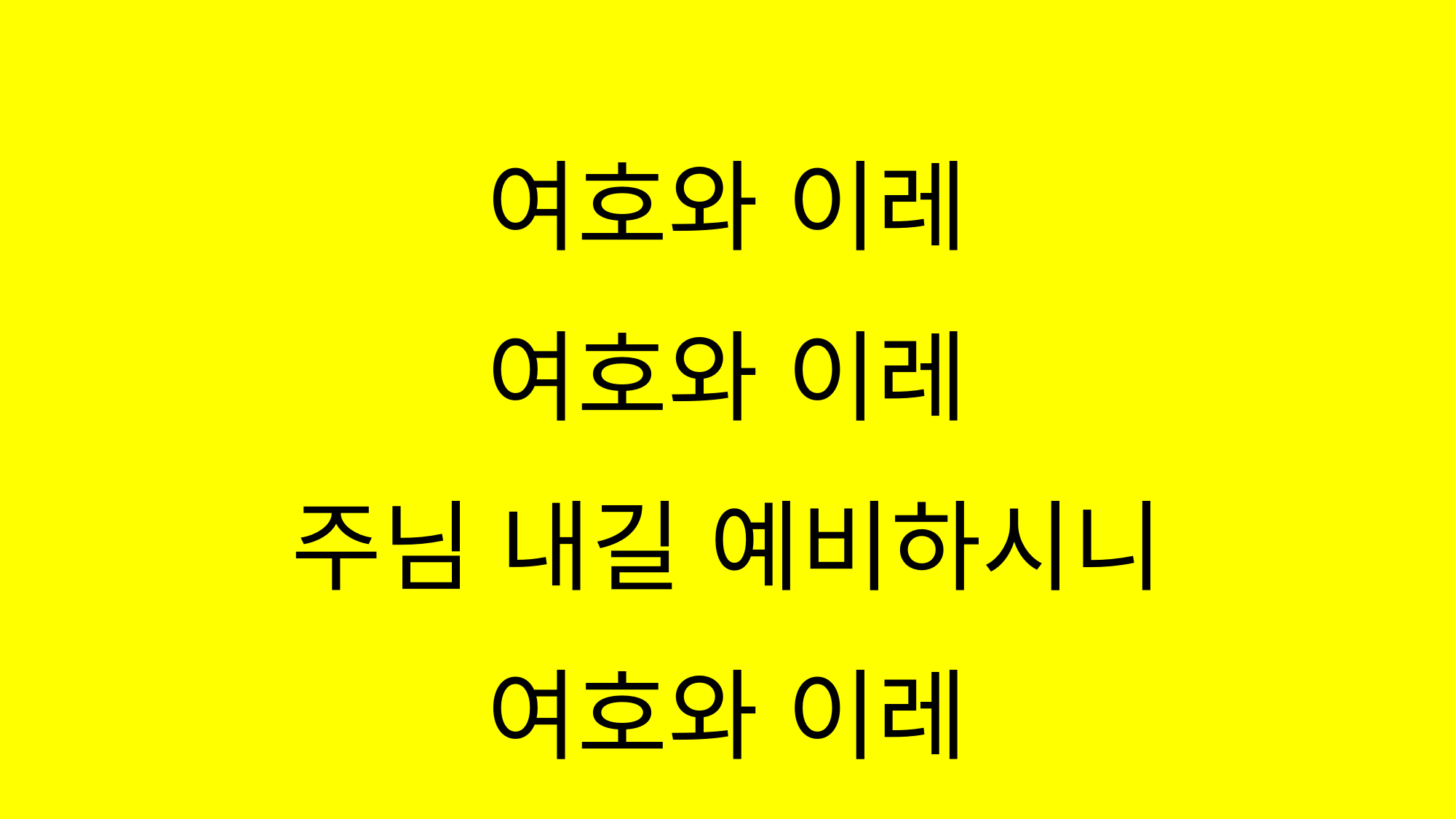

#
여호와 이레

여호와 이레

주님 내길 예비하시니

여호와 이레